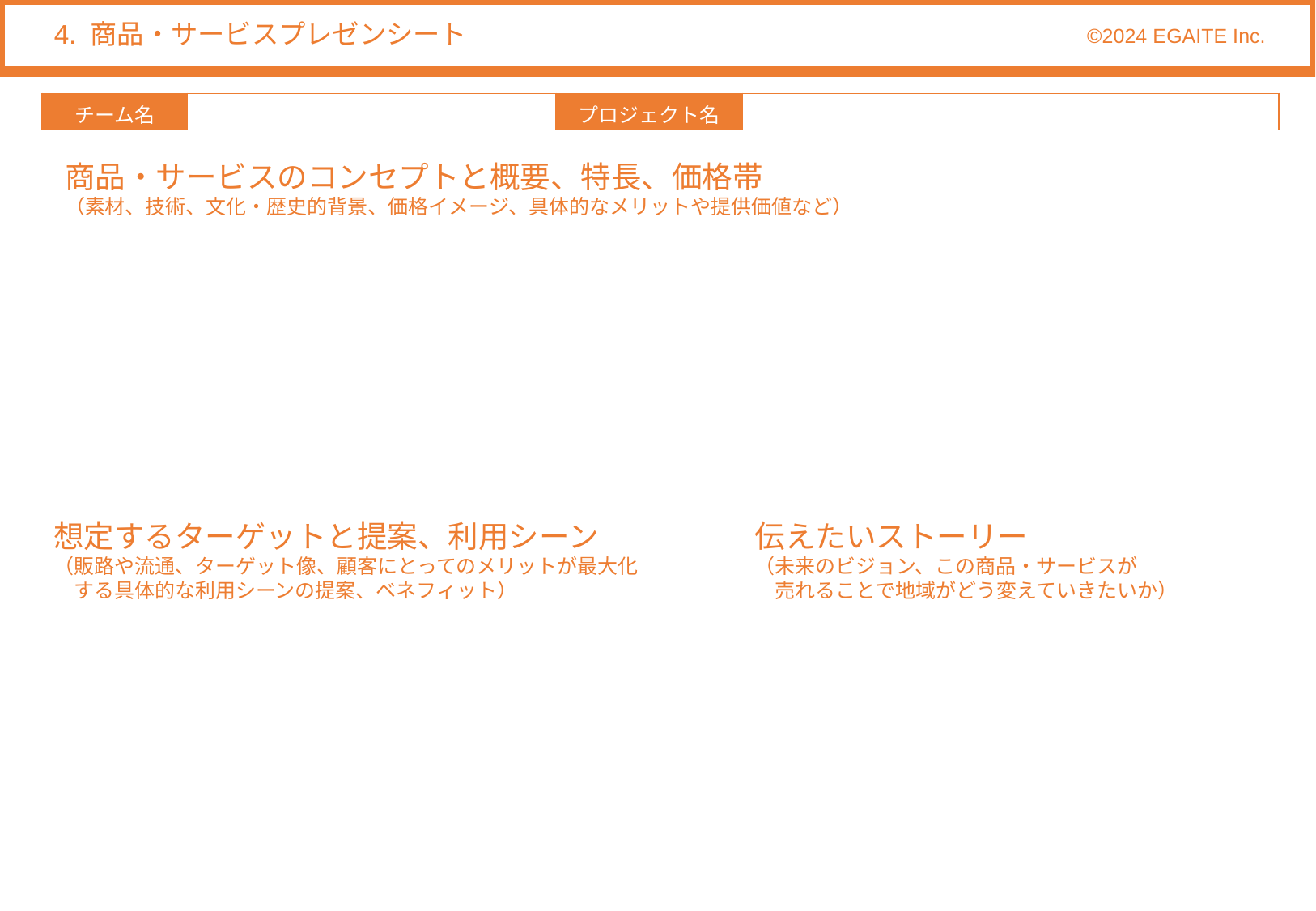

4. 商品・サービスプレゼンシート

商品・サービスのコンセプトと概要、特長、価格帯
（素材、技術、文化・歴史的背景、価格イメージ、具体的なメリットや提供価値など）
想定するターゲットと提案、利用シーン
（販路や流通、ターゲット像、顧客にとってのメリットが最大化
　する具体的な利用シーンの提案、ベネフィット）
伝えたいストーリー
（未来のビジョン、この商品・サービスが
　売れることで地域がどう変えていきたいか）